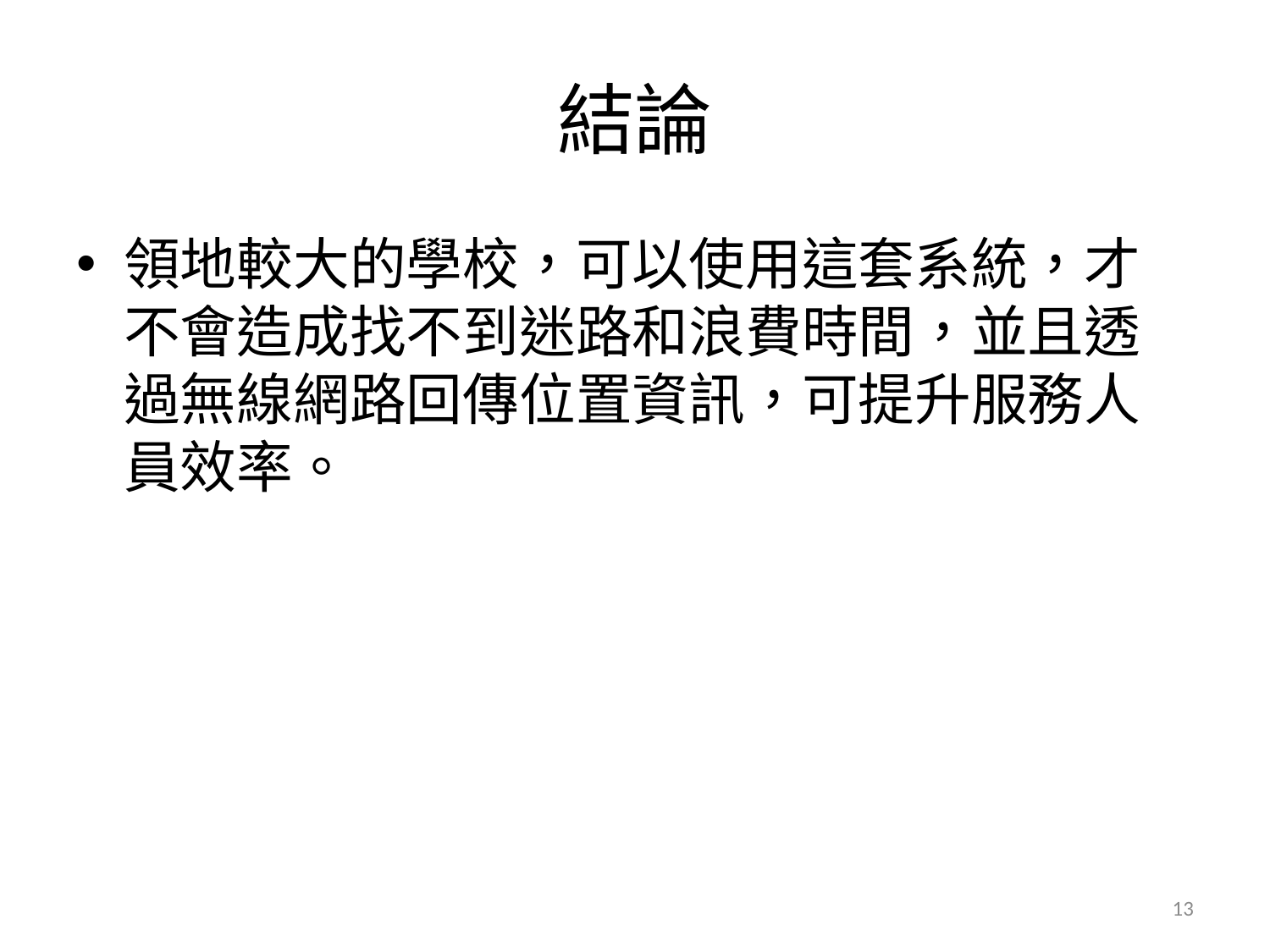

# 結論
領地較大的學校，可以使用這套系統，才不會造成找不到迷路和浪費時間，並且透過無線網路回傳位置資訊，可提升服務人員效率。
13